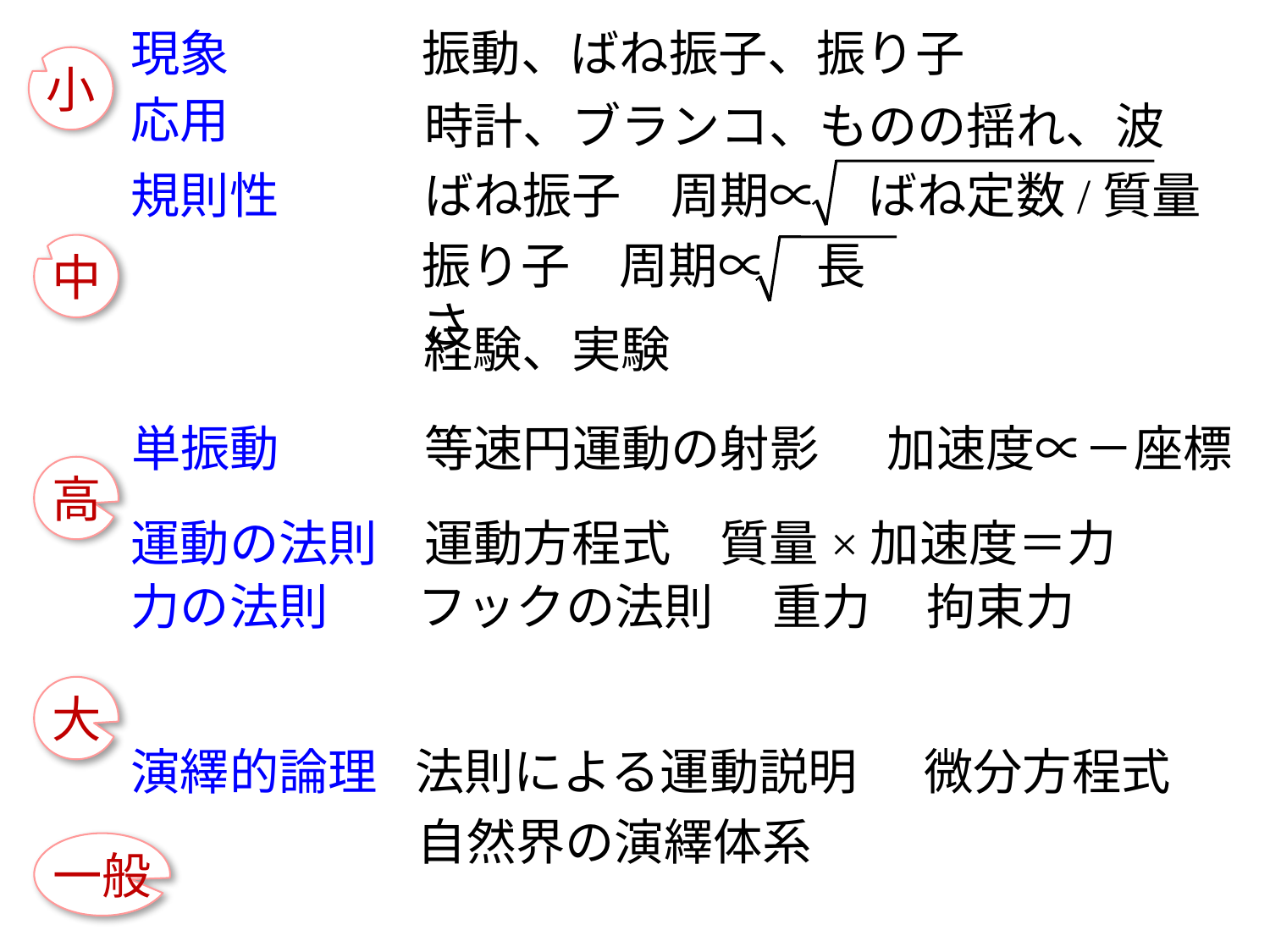

現象
振動、ばね振子、振り子
小
応用
時計、ブランコ、ものの揺れ、波
規則性
ばね振子　周期∝　ばね定数/質量

振り子　周期∝　長さ
中

経験、実験
単振動
等速円運動の射影
加速度∝－座標
高
運動の法則
運動方程式　質量×加速度＝力
力の法則
フックの法則
重力
拘束力
大
演繹的論理
法則による運動説明
微分方程式
自然界の演繹体系
一般